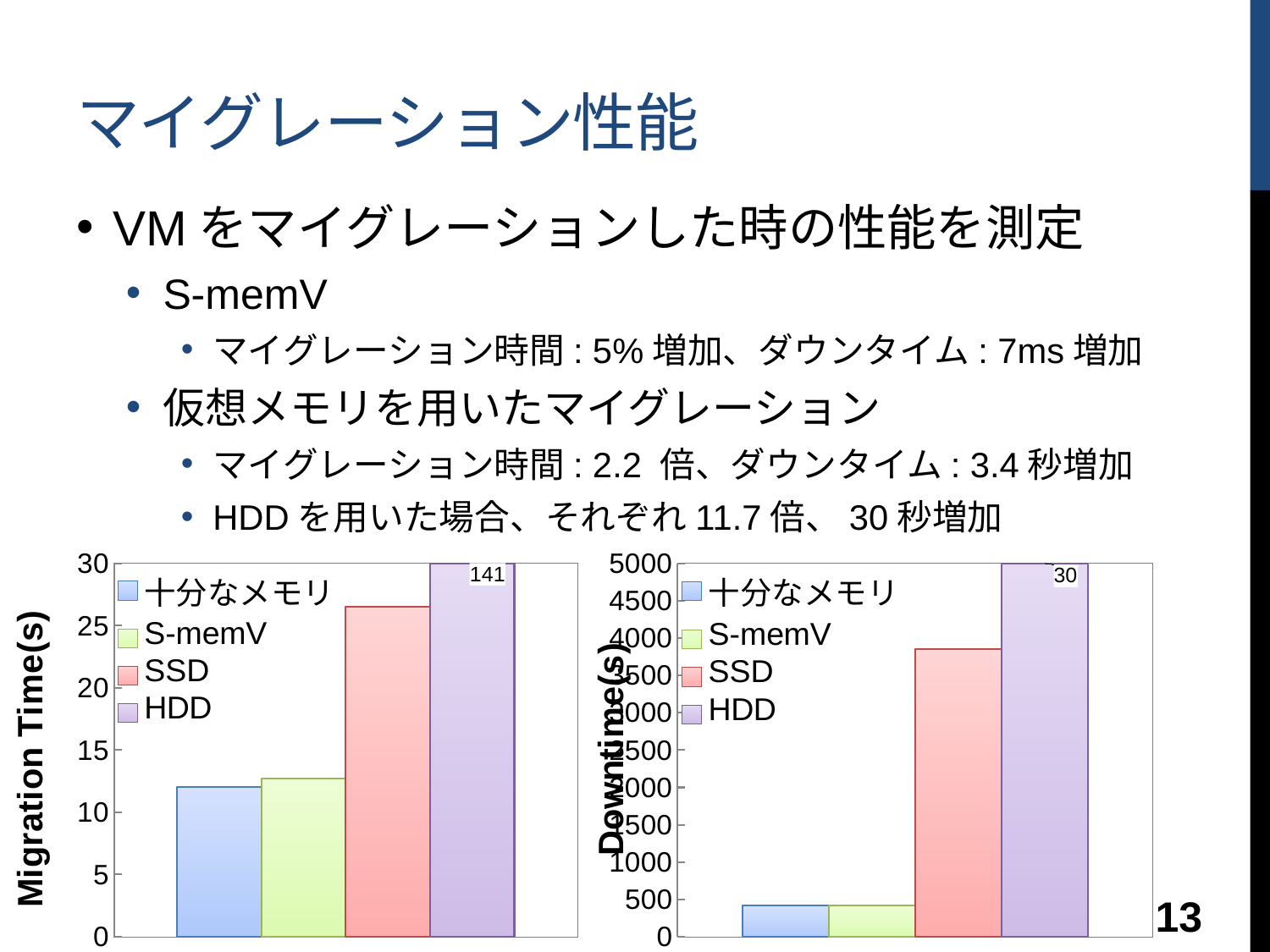

# マイグレーション性能
VMをマイグレーションした時の性能を測定
S-memV
マイグレーション時間: 5%増加、ダウンタイム: 7ms増加
仮想メモリを用いたマイグレーション
マイグレーション時間: 2.2 倍、ダウンタイム: 3.4秒増加
HDDを用いた場合、それぞれ11.7倍、30秒増加

### Chart

| Category |  |  |  |  |
|---|---|---|---|---|

### Chart

| Category |  |  |  |  |
|---|---|---|---|---|
13